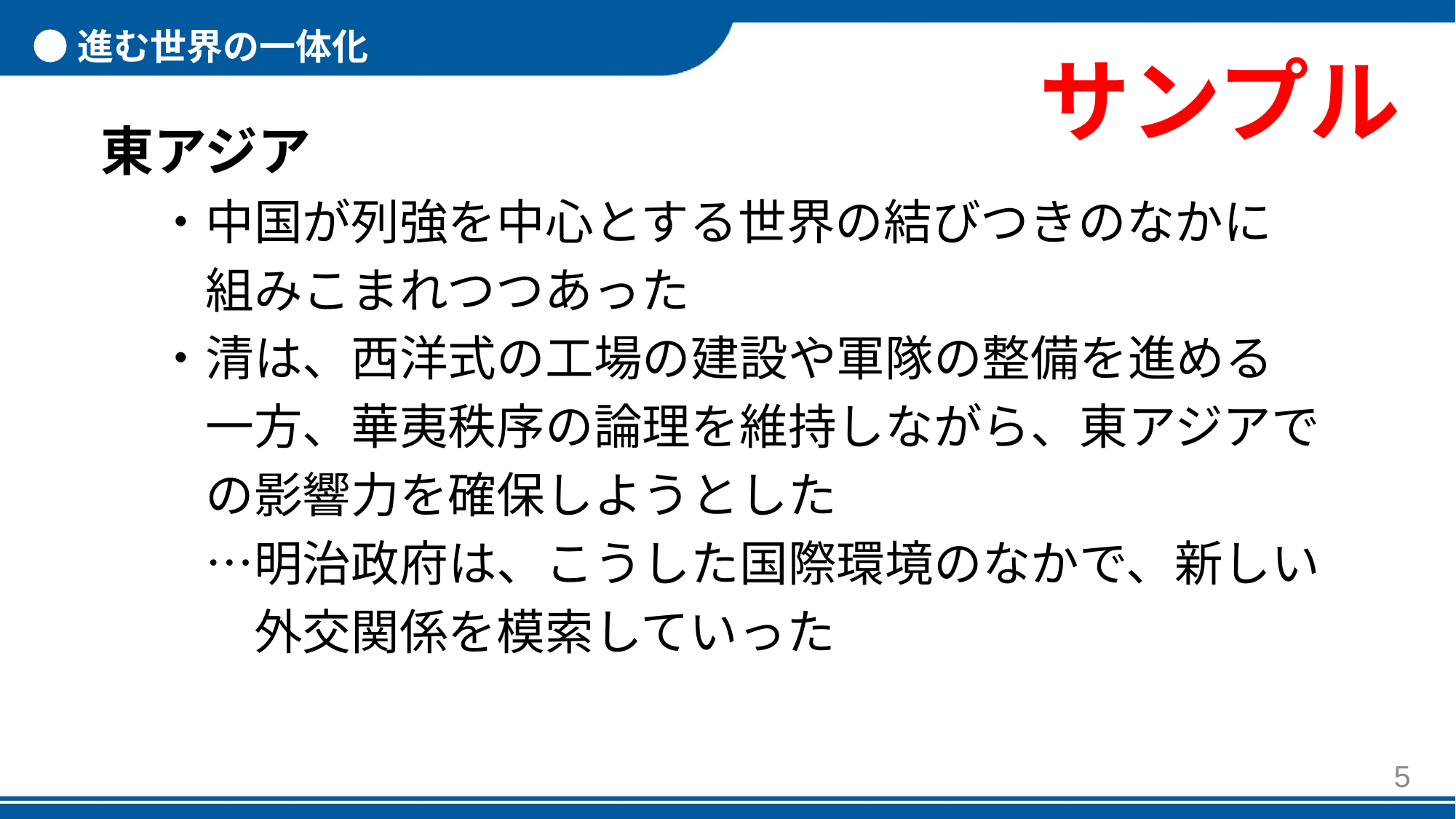

●進む世界の一体化
東アジア
・中国が列強を中心とする世界の結びつきのなかに
　組みこまれつつあった
・清は、西洋式の工場の建設や軍隊の整備を進める
　一方、華夷秩序の論理を維持しながら、東アジアで
　の影響力を確保しようとした
　…明治政府は、こうした国際環境のなかで、新しい
　　外交関係を模索していった